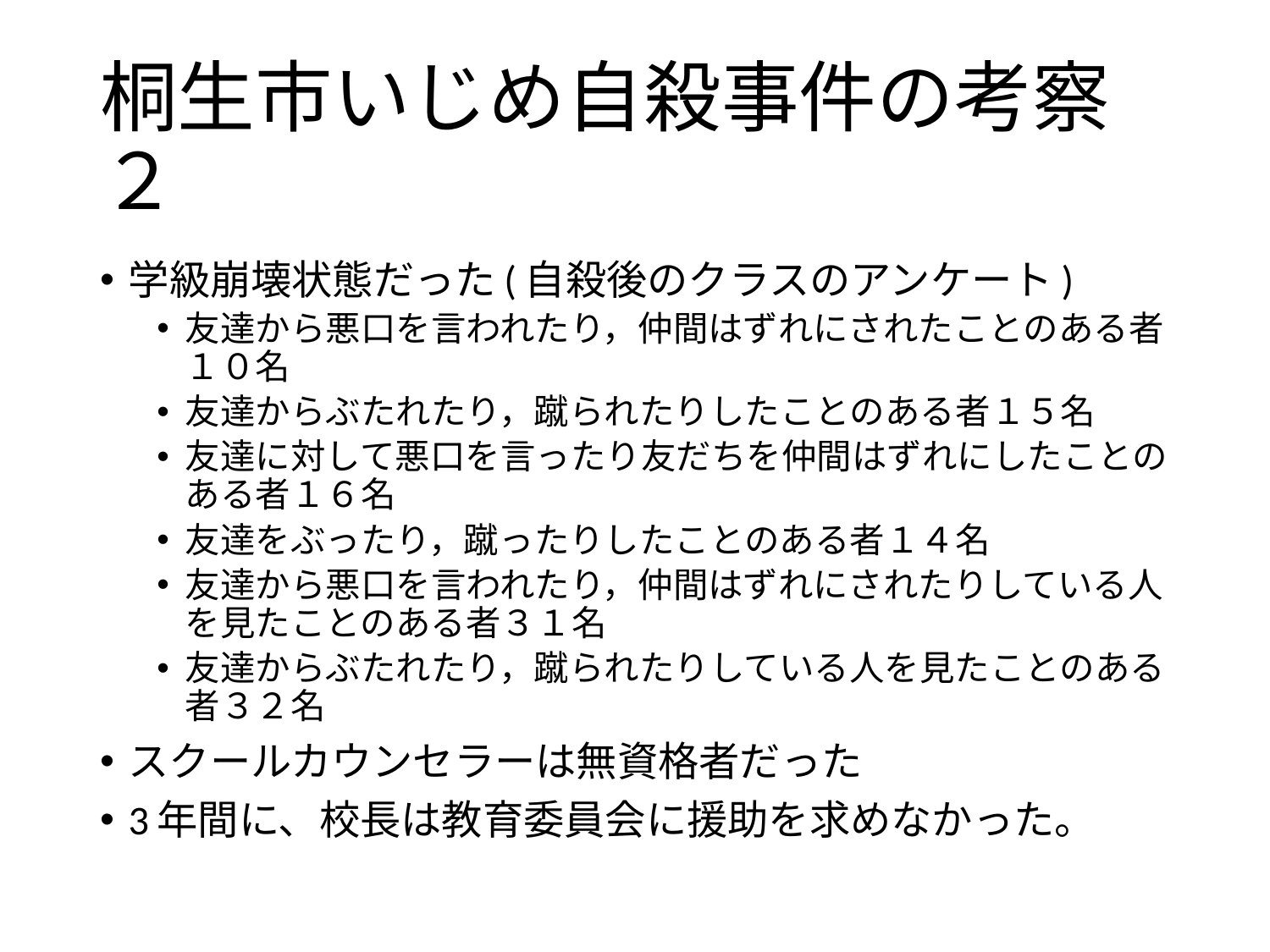

# 桐生市いじめ自殺事件の考察２
学級崩壊状態だった(自殺後のクラスのアンケート)
友達から悪口を言われたり，仲間はずれにされたことのある者１０名
友達からぶたれたり，蹴られたりしたことのある者１５名
友達に対して悪口を言ったり友だちを仲間はずれにしたことのある者１６名
友達をぶったり，蹴ったりしたことのある者１４名
友達から悪口を言われたり，仲間はずれにされたりしている人を見たことのある者３１名
友達からぶたれたり，蹴られたりしている人を見たことのある者３２名
スクールカウンセラーは無資格者だった
3年間に、校長は教育委員会に援助を求めなかった。